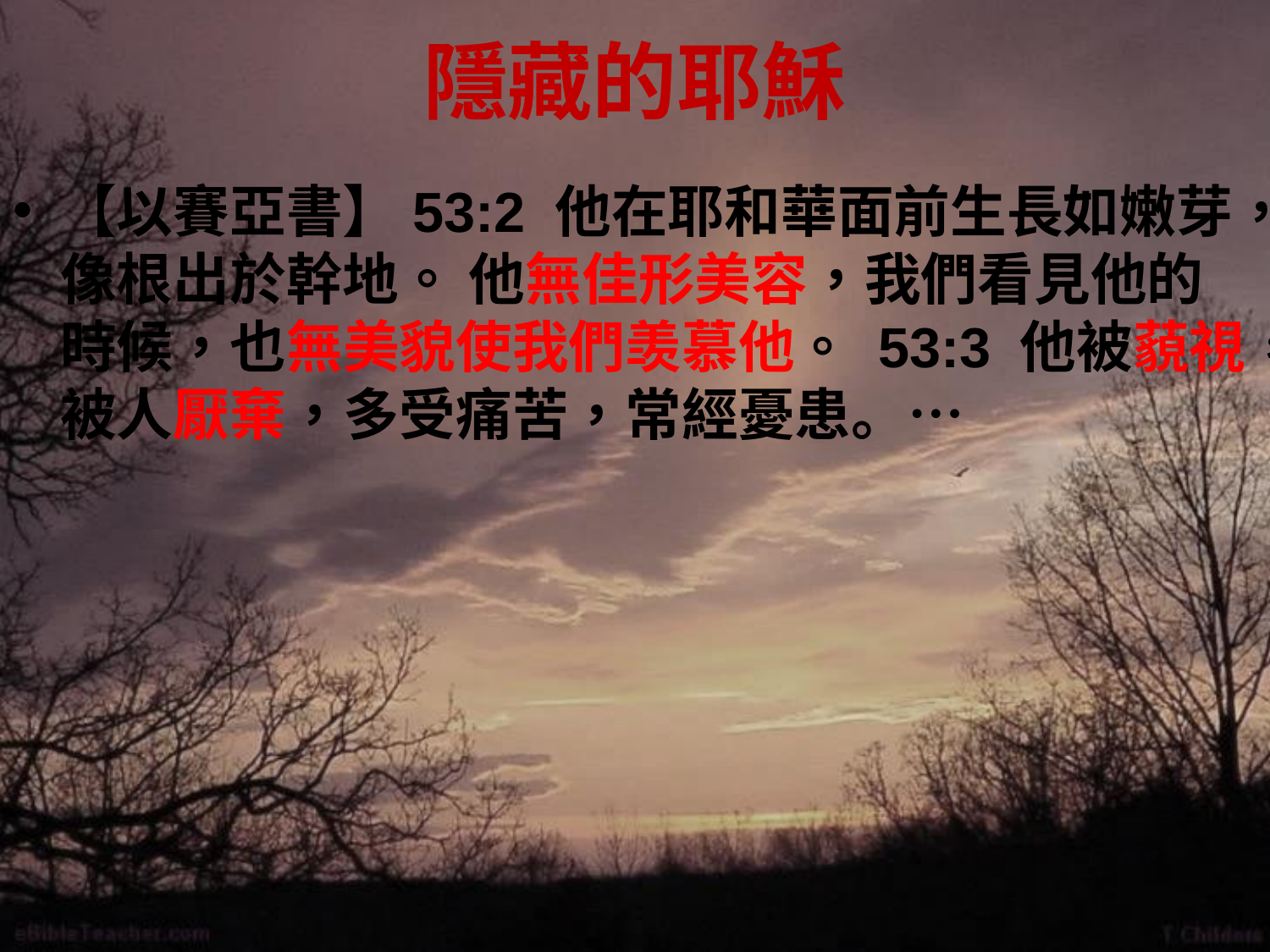

# 隱藏的耶穌
【以賽亞書】53:2 他在耶和華面前生長如嫩芽，像根出於幹地。 他無佳形美容，我們看見他的時候，也無美貌使我們羡慕他。 53:3 他被藐視，被人厭棄，多受痛苦，常經憂患。…